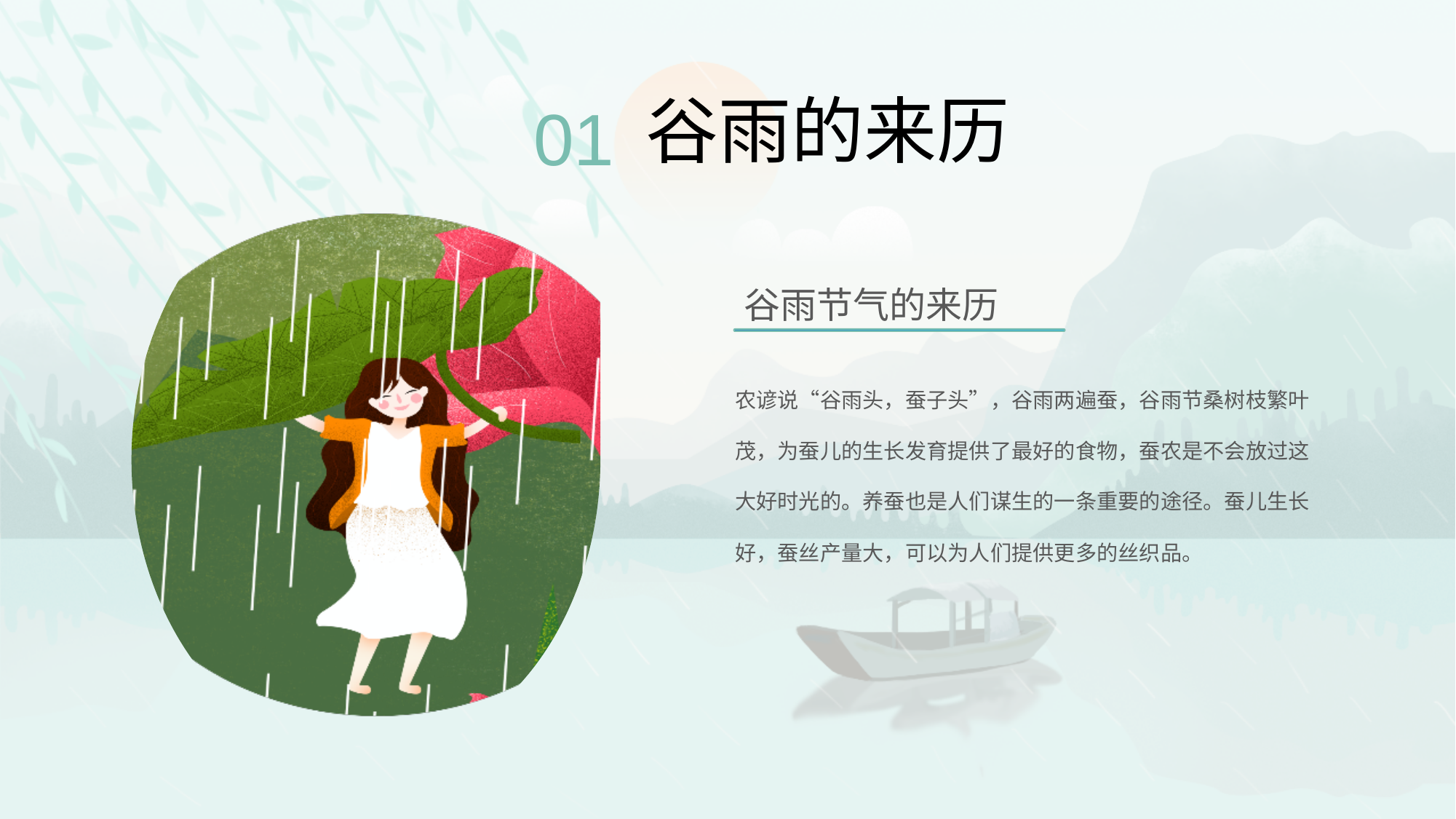

谷雨的来历
01

谷雨节气的来历

农谚说“谷雨头，蚕子头”，谷雨两遍蚕，谷雨节桑树枝繁叶茂，为蚕儿的生长发育提供了最好的食物，蚕农是不会放过这大好时光的。养蚕也是人们谋生的一条重要的途径。蚕儿生长好，蚕丝产量大，可以为人们提供更多的丝织品。